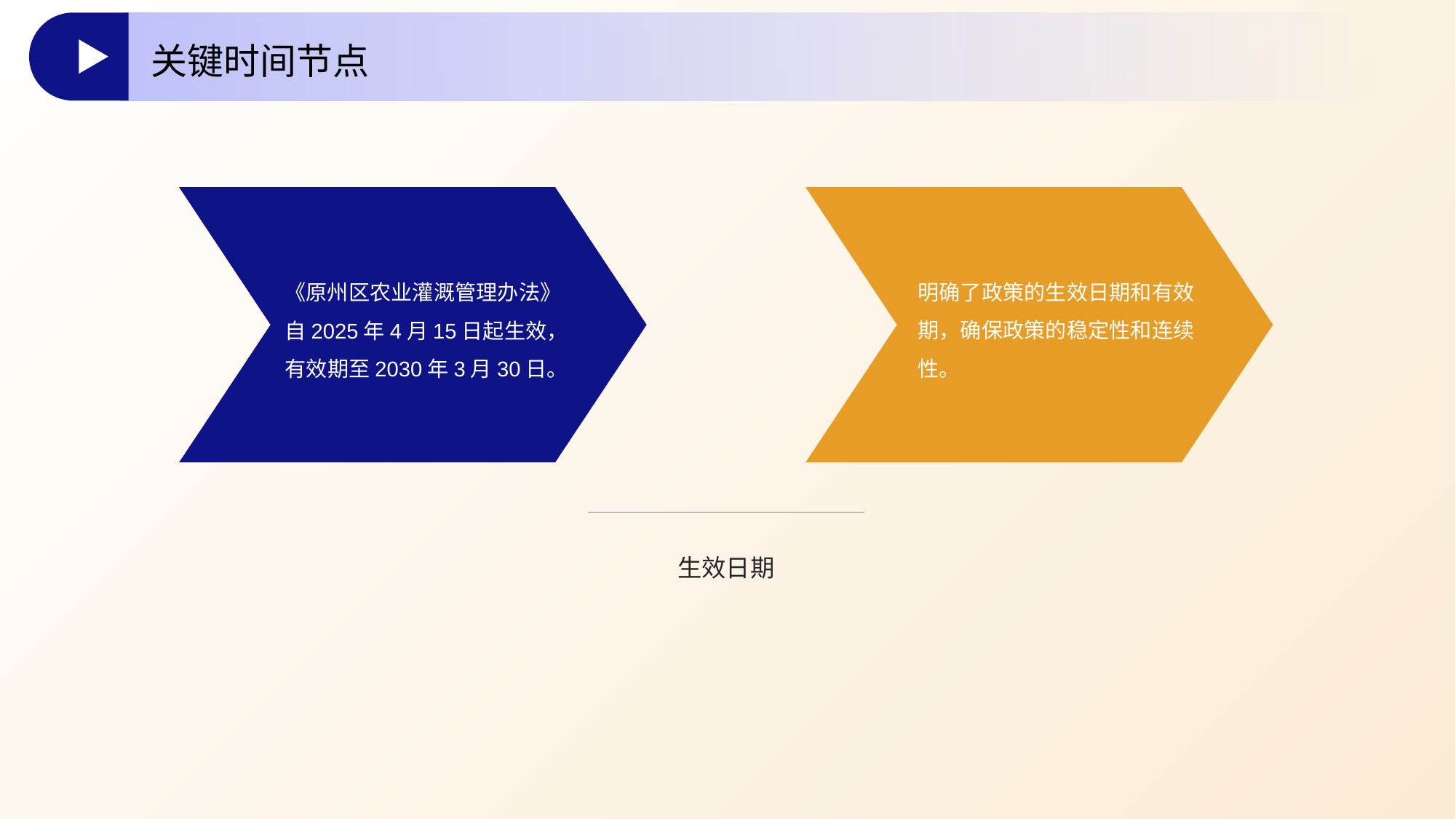

关键时间节点

《原州区农业灌溉管理办法》自2025年4月15日起生效，有效期至2030年3月30日。
明确了政策的生效日期和有效期，确保政策的稳定性和连续性。
生效日期